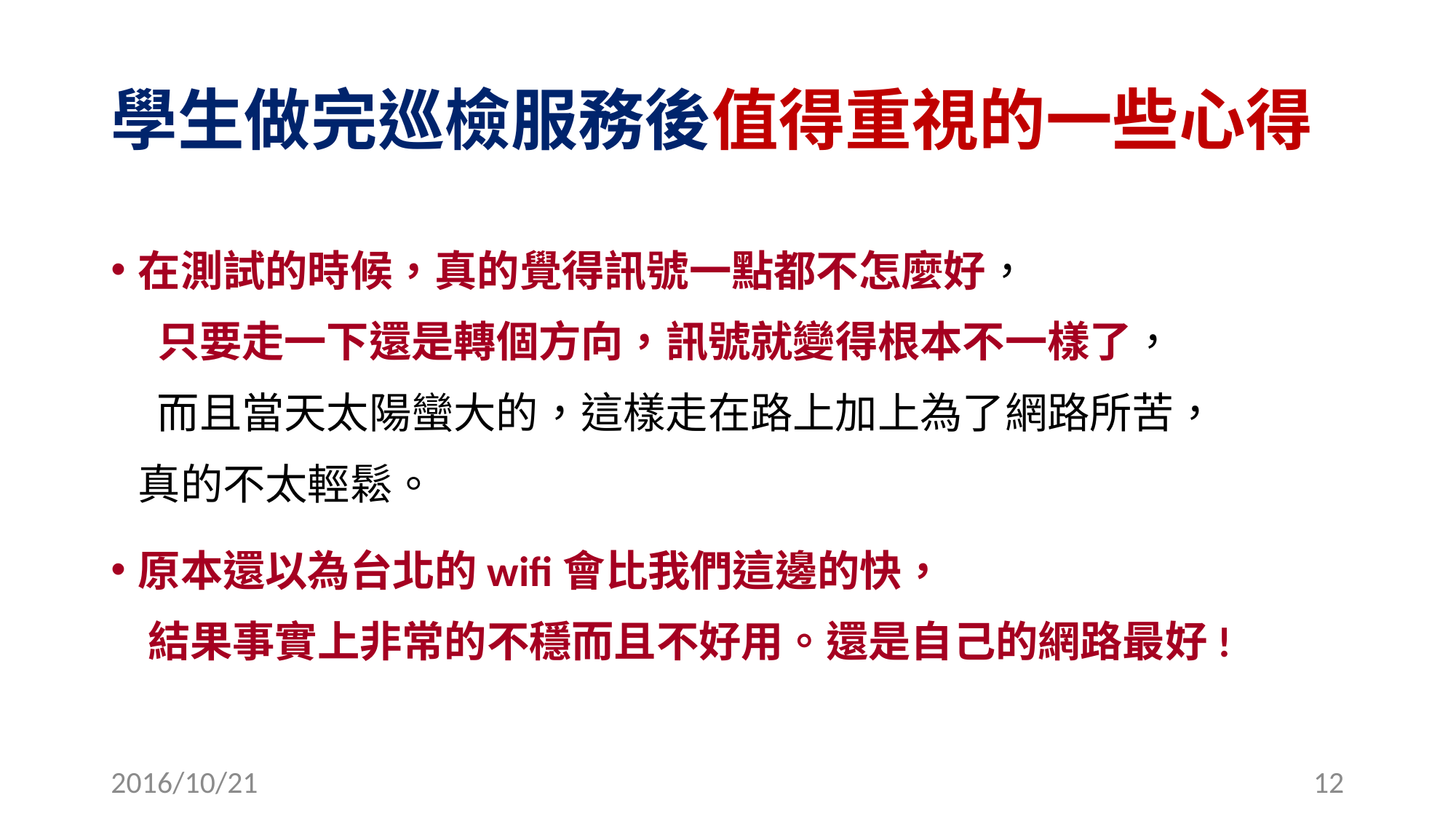

# 學生做完巡檢服務後值得重視的一些心得
在測試的時候，真的覺得訊號一點都不怎麼好，                                    只要走一下還是轉個方向，訊號就變得根本不一樣了，                    而且當天太陽蠻大的，這樣走在路上加上為了網路所苦，              真的不太輕鬆。
原本還以為台北的wifi會比我們這邊的快，                                           結果事實上非常的不穩而且不好用。還是自己的網路最好!

2016/10/21
12